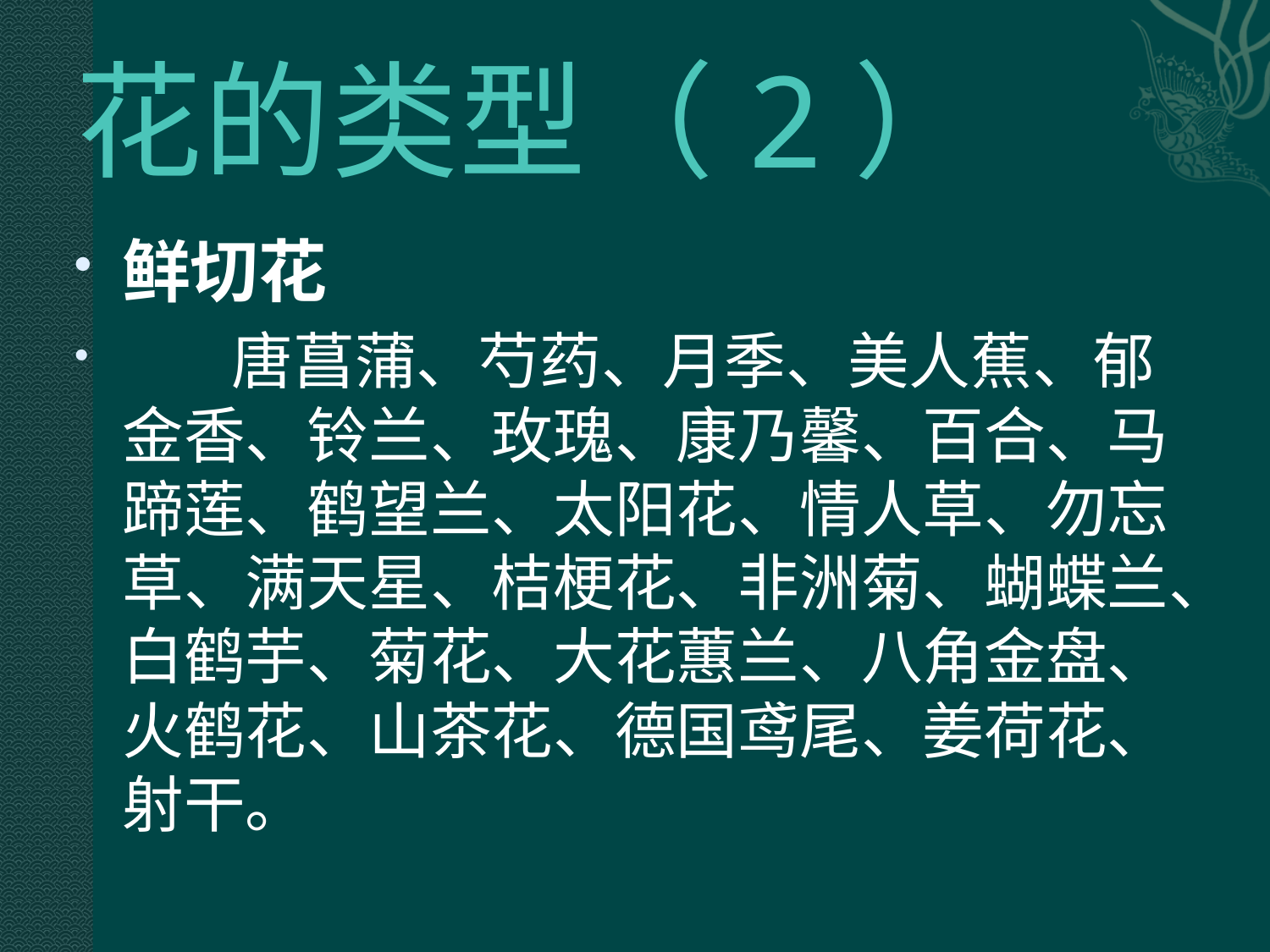

# 花的类型（2）
鲜切花
　　唐菖蒲、芍药、月季、美人蕉、郁金香、铃兰、玫瑰、康乃馨、百合、马蹄莲、鹤望兰、太阳花、情人草、勿忘草、满天星、桔梗花、非洲菊、蝴蝶兰、白鹤芋、菊花、大花蕙兰、八角金盘、火鹤花、山茶花、德国鸢尾、姜荷花、射干。